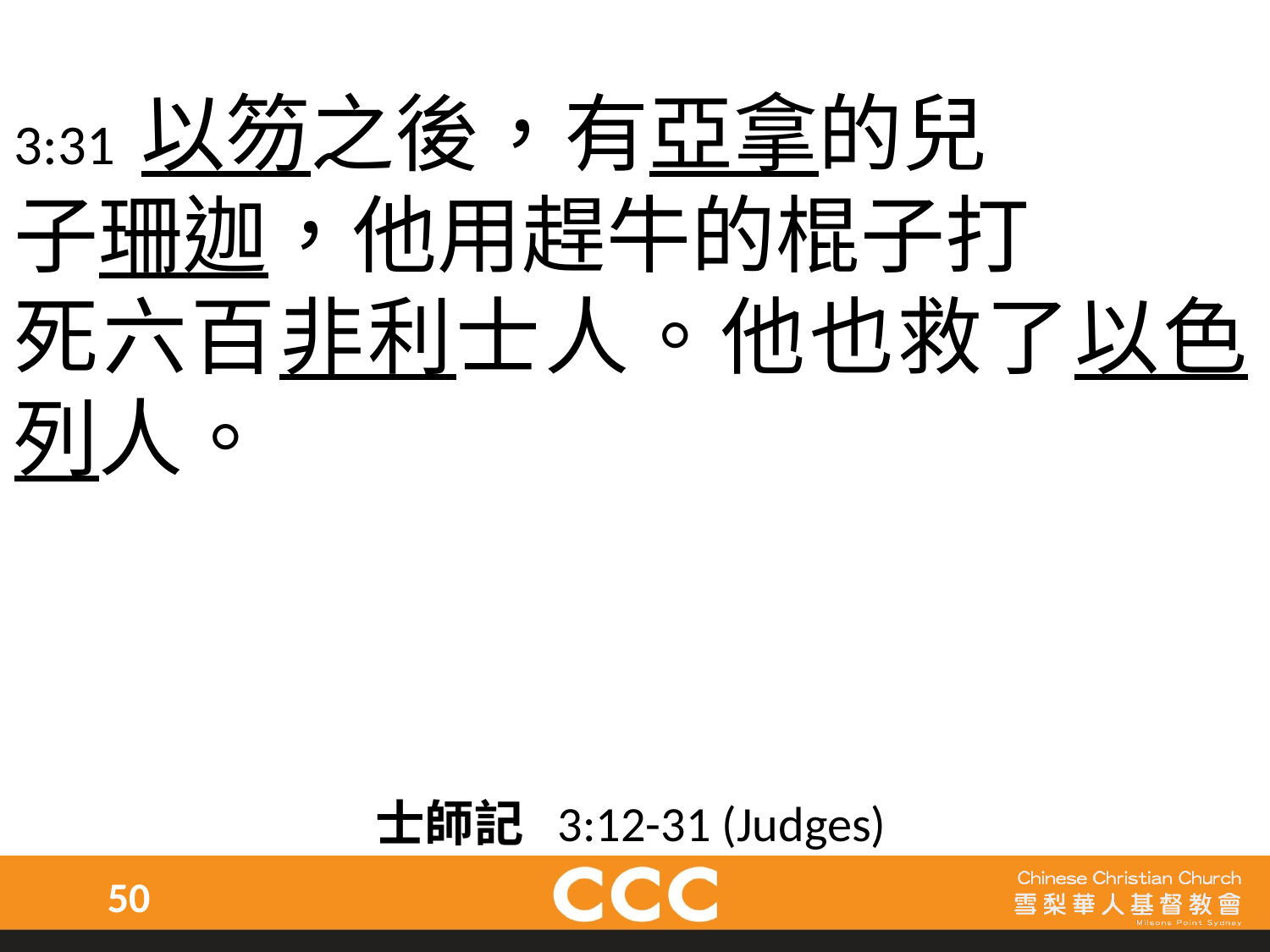

3:31 以笏之後，有亞拿的兒
子珊迦，他用趕牛的棍子打
死六百非利士人。他也救了以色列人。
士師記  3:12-31 (Judges)
50